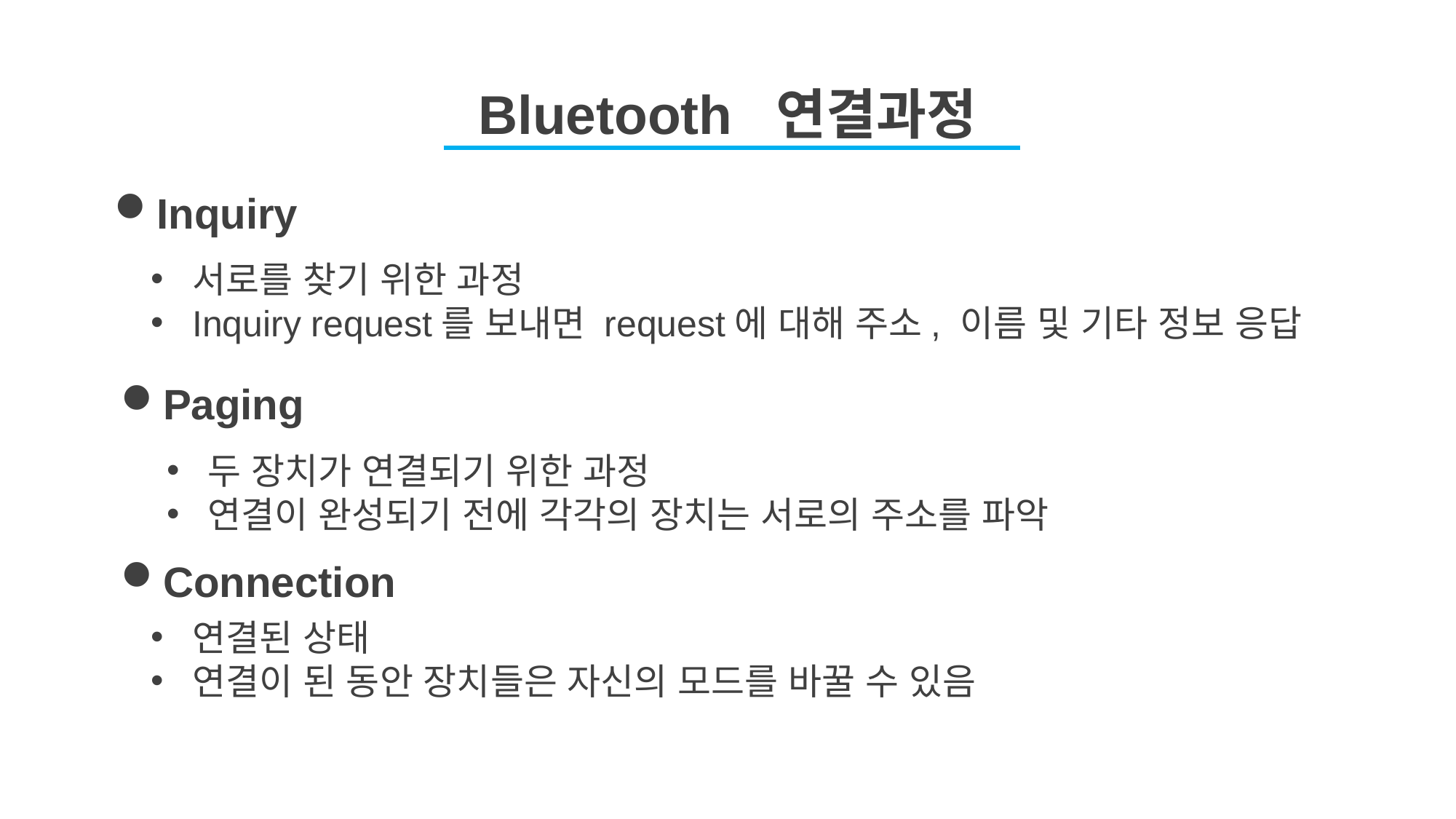

Bluetooth  연결과정
Inquiry
서로를 찾기 위한 과정
Inquiry request를 보내면 request에 대해 주소, 이름 및 기타 정보 응답
Paging
두 장치가 연결되기 위한 과정
연결이 완성되기 전에 각각의 장치는 서로의 주소를 파악
Connection
연결된 상태
연결이 된 동안 장치들은 자신의 모드를 바꿀 수 있음